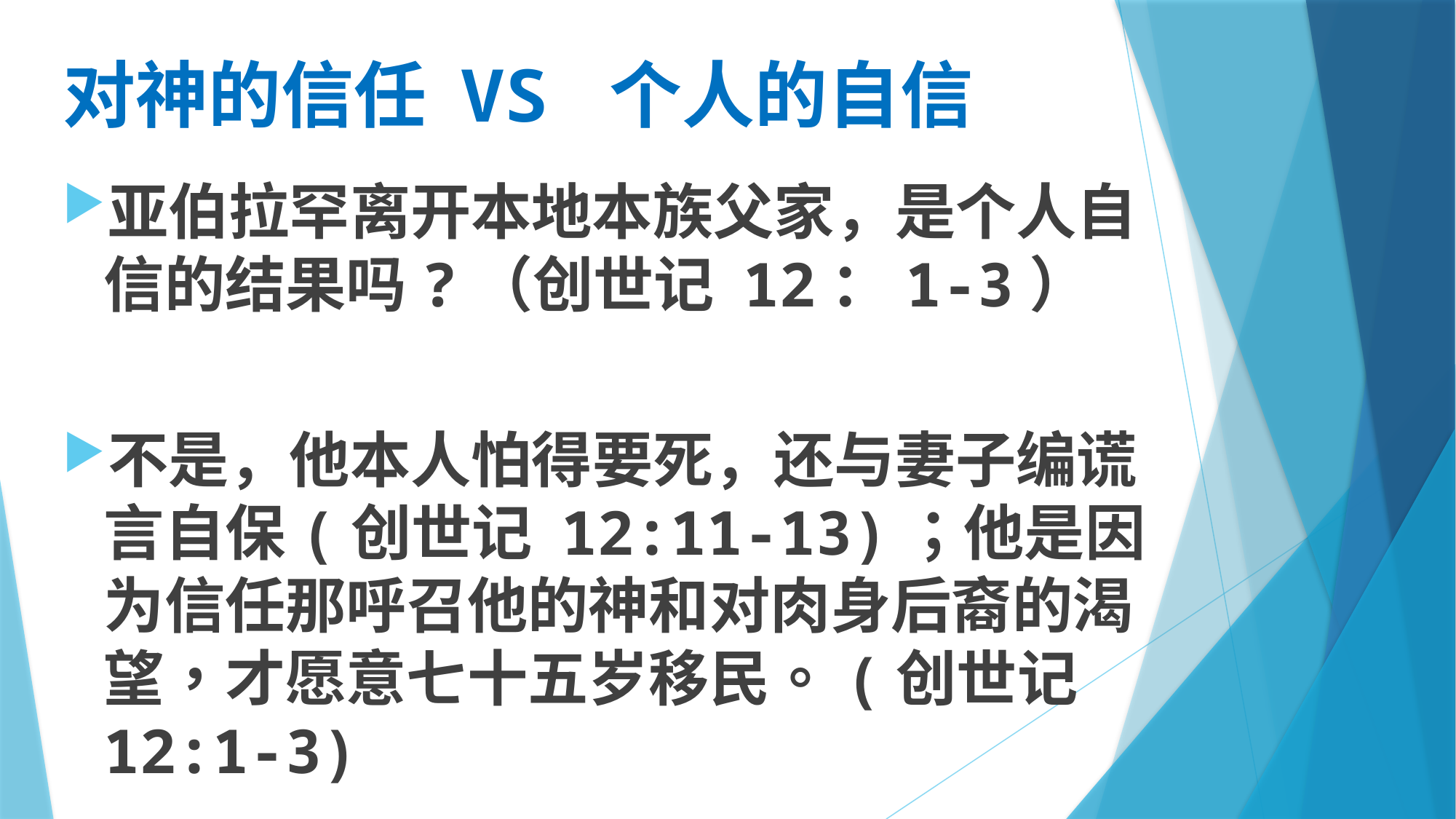

# 对神的信任 VS 个人的自信
亚伯拉罕离开本地本族父家，是个人自信的结果吗?（创世记 12：1-3）

不是，他本人怕得要死，还与妻子编谎言自保(创世记 12:11-13)；他是因为信任那呼召他的神和对肉身后裔的渴望，才愿意七十五岁移民。(创世记 12:1-3)